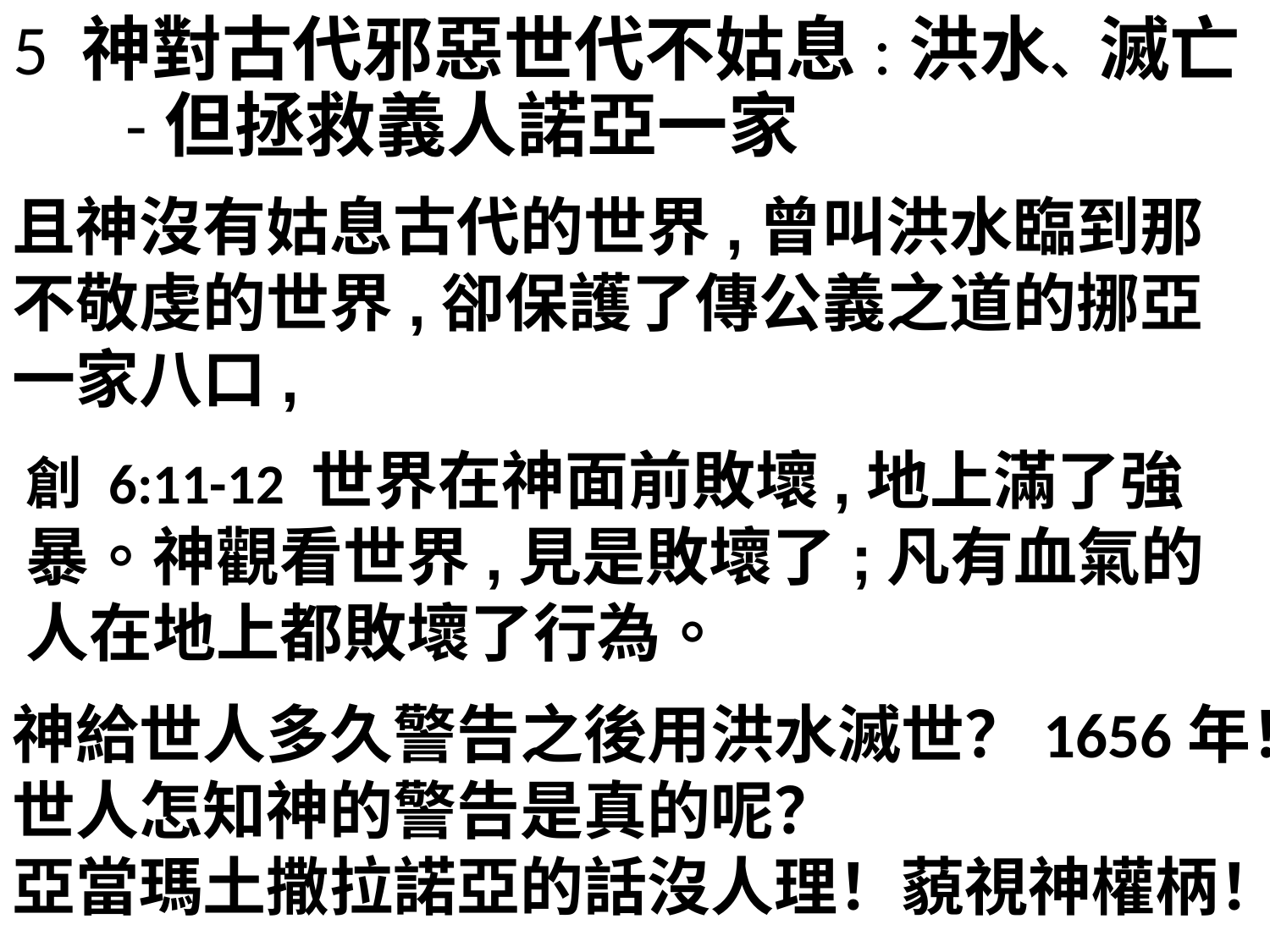

# 5 神對古代邪惡世代不姑息:洪水、滅亡 -但拯救義人諾亞一家
且神沒有姑息古代的世界,曾叫洪水臨到那不敬虔的世界,卻保護了傳公義之道的挪亞一家八口,
創 6:11-12 世界在神面前敗壞,地上滿了強暴。神觀看世界,見是敗壞了;凡有血氣的人在地上都敗壞了行為。
神給世人多久警告之後用洪水滅世？1656年！
世人怎知神的警告是真的呢？
亞當瑪土撒拉諾亞的話沒人理！藐視神權柄！